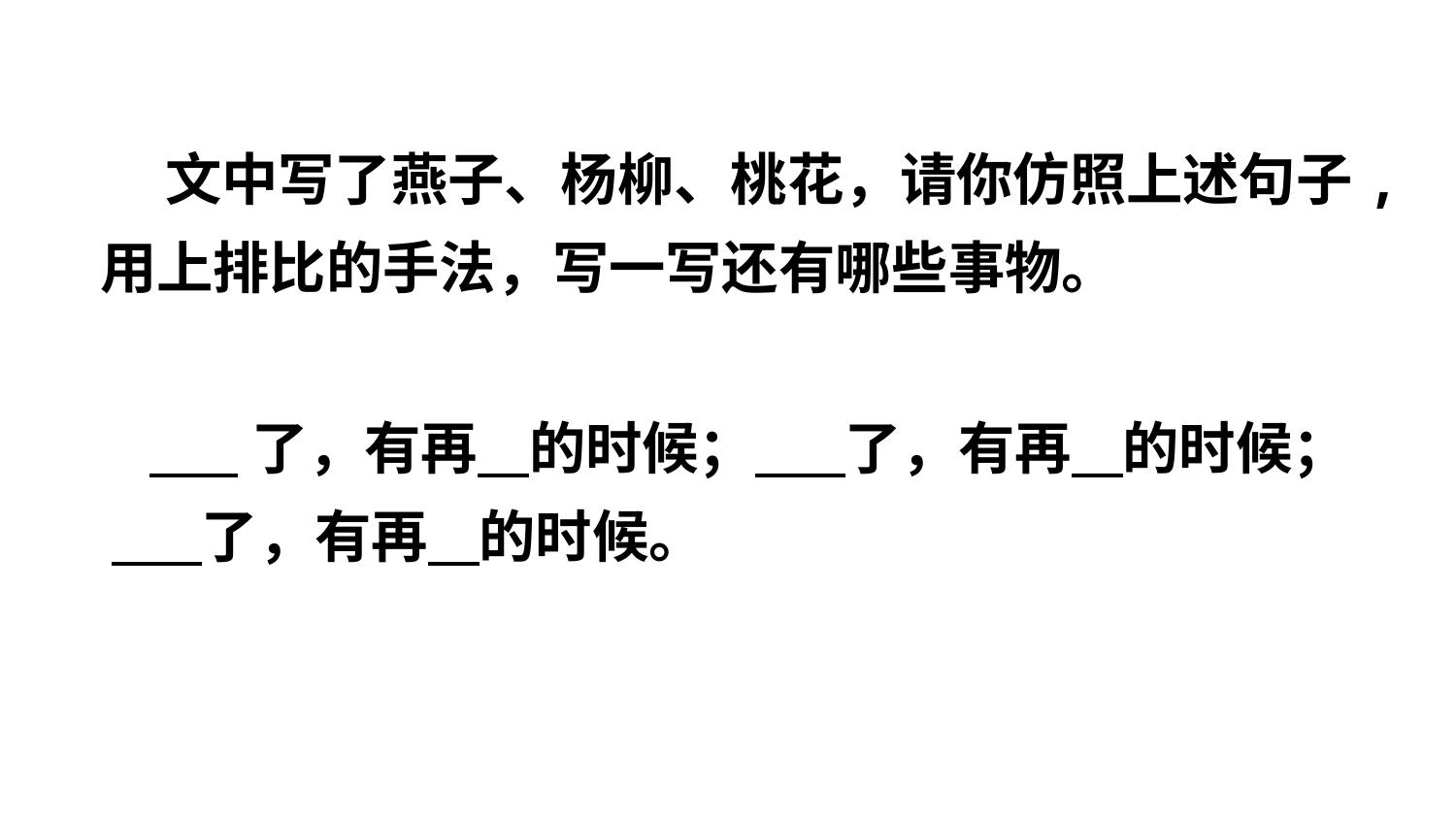

文中写了燕子、杨柳、桃花，请你仿照上述句子,用上排比的手法，写一写还有哪些事物。
          了，有再    的时候；       了，有再    的时候；       了，有再    的时候。